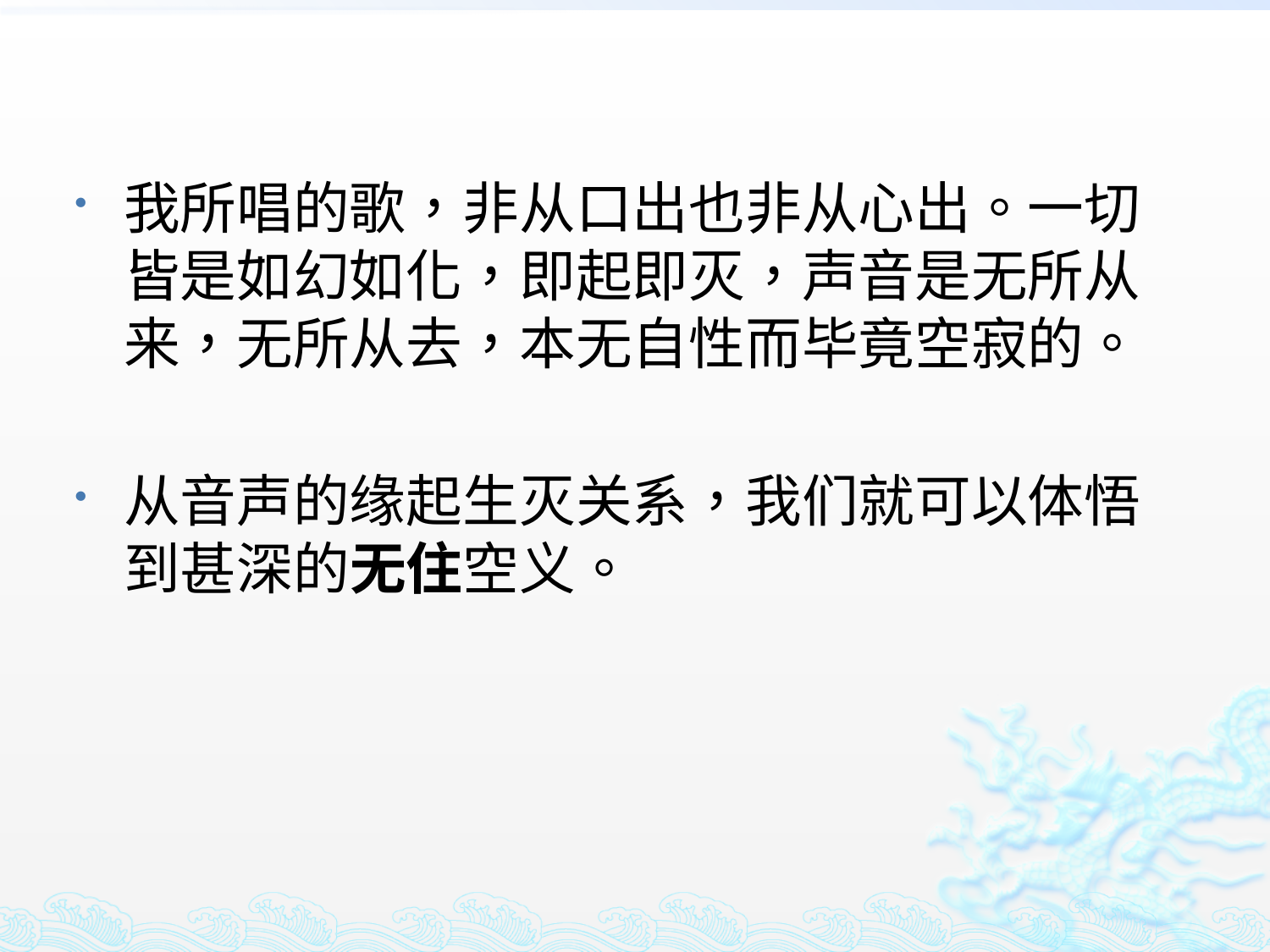

我所唱的歌，非从口出也非从心出。一切皆是如幻如化，即起即灭，声音是无所从来，无所从去，本无自性而毕竟空寂的。

从音声的缘起生灭关系，我们就可以体悟到甚深的无住空义。